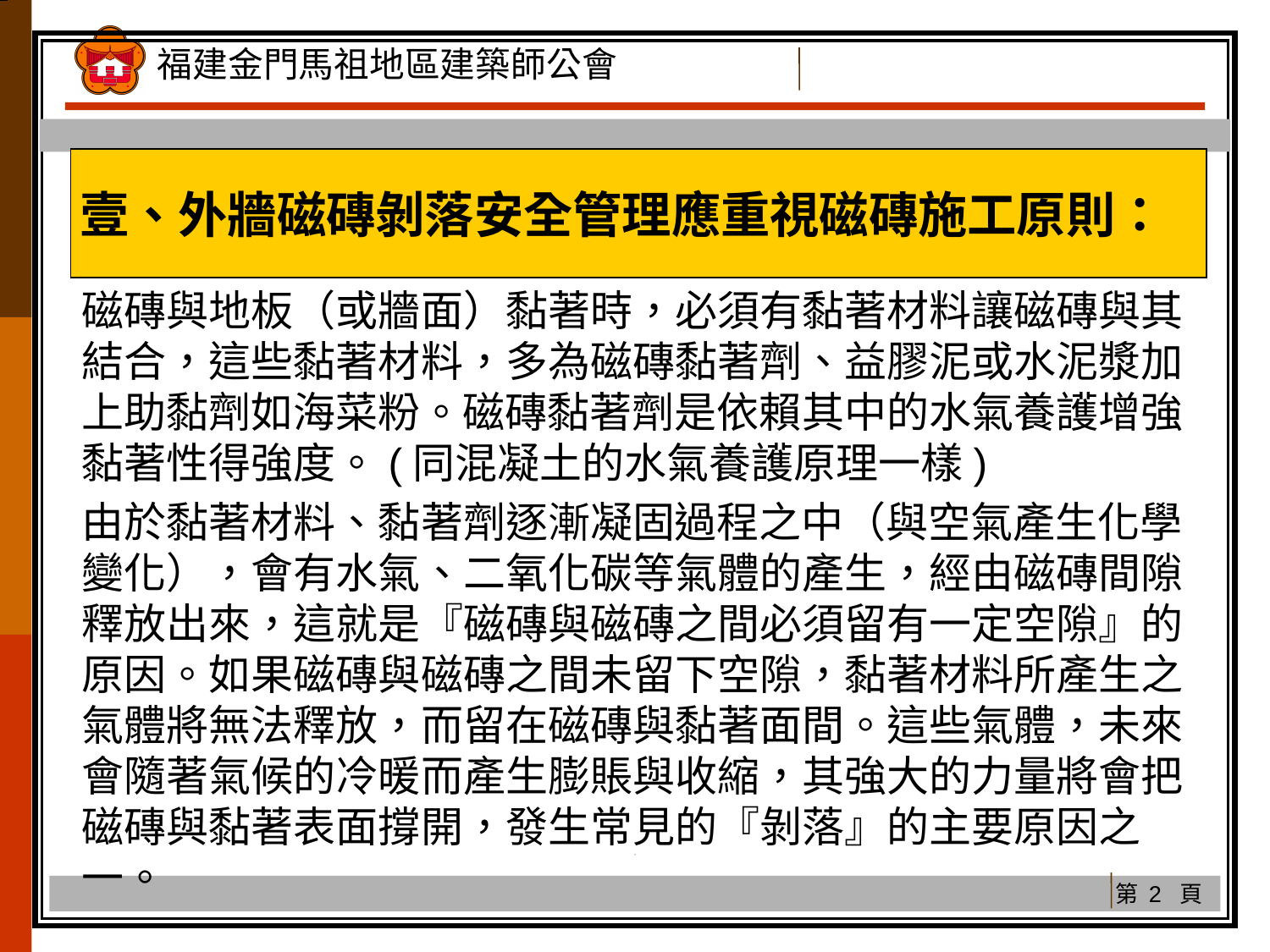

壹、外牆磁磚剝落安全管理應重視磁磚施工原則：
磁磚與地板（或牆面）黏著時，必須有黏著材料讓磁磚與其結合，這些黏著材料，多為磁磚黏著劑、益膠泥或水泥漿加上助黏劑如海菜粉。磁磚黏著劑是依賴其中的水氣養護增強黏著性得強度。(同混凝土的水氣養護原理一樣)
由於黏著材料、黏著劑逐漸凝固過程之中（與空氣產生化學變化），會有水氣、二氧化碳等氣體的產生，經由磁磚間隙釋放出來，這就是『磁磚與磁磚之間必須留有一定空隙』的原因。如果磁磚與磁磚之間未留下空隙，黏著材料所產生之氣體將無法釋放，而留在磁磚與黏著面間。這些氣體，未來會隨著氣候的冷暖而產生膨賬與收縮，其強大的力量將會把磁磚與黏著表面撐開，發生常見的『剝落』的主要原因之一。

第 2  頁